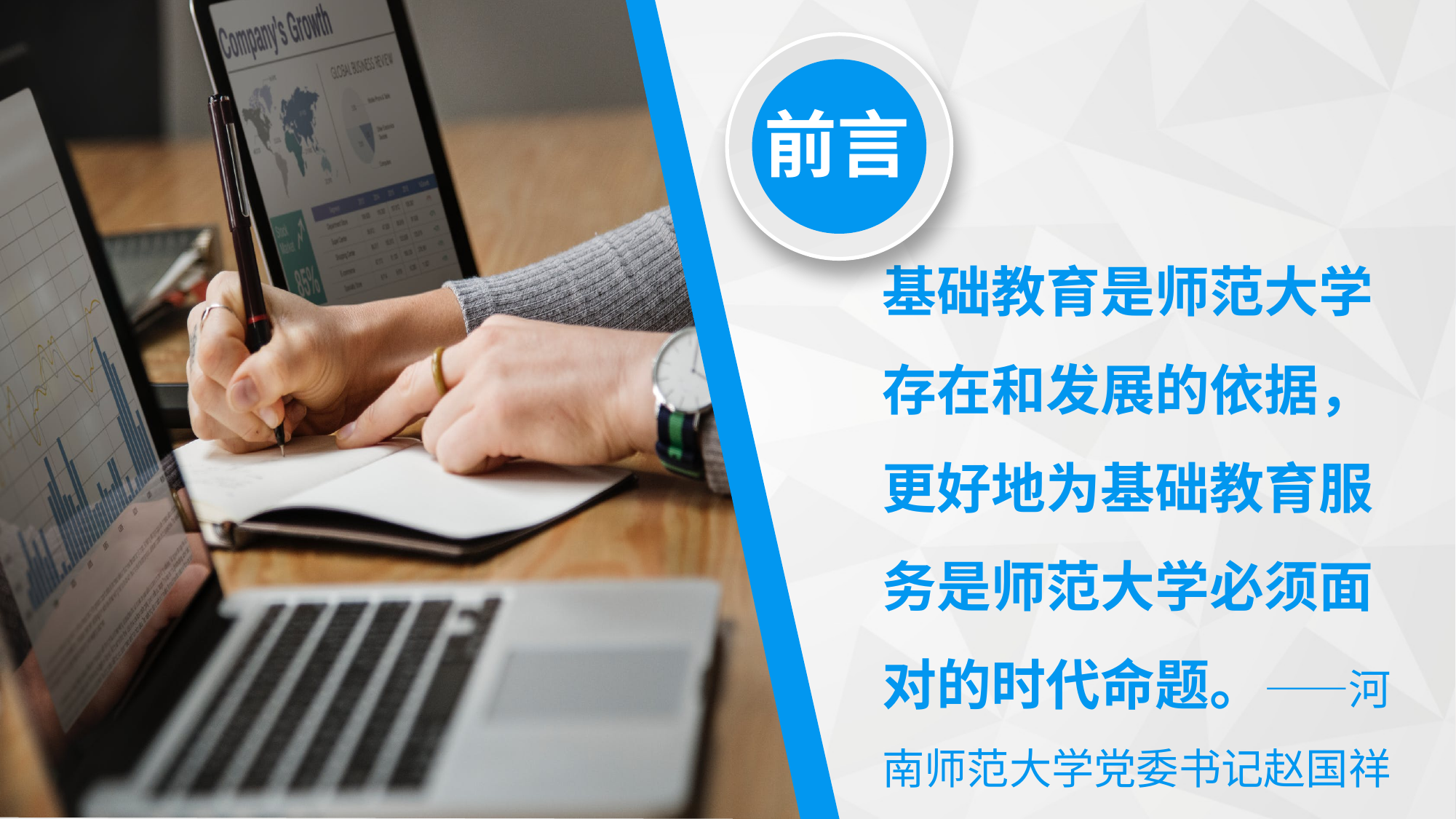

前言
基础教育是师范大学存在和发展的依据，更好地为基础教育服务是师范大学必须面对的时代命题。——河南师范大学党委书记赵国祥